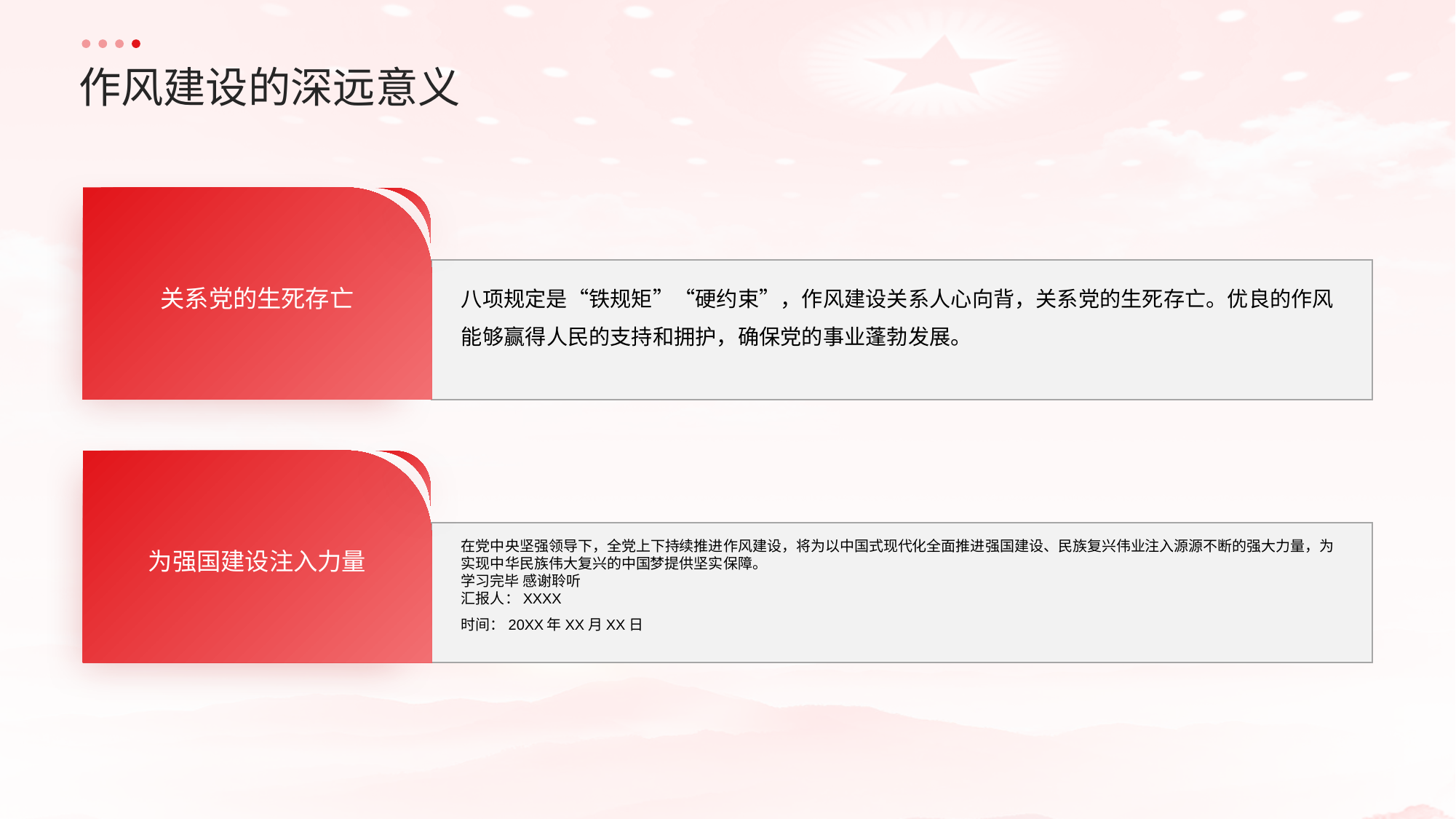

作风建设的深远意义

关系党的生死存亡

八项规定是“铁规矩”“硬约束”，作风建设关系人心向背，关系党的生死存亡。优良的作风能够赢得人民的支持和拥护，确保党的事业蓬勃发展。

为强国建设注入力量

在党中央坚强领导下，全党上下持续推进作风建设，将为以中国式现代化全面推进强国建设、民族复兴伟业注入源源不断的强大力量，为实现中华民族伟大复兴的中国梦提供坚实保障。
学习完毕 感谢聆听
汇报人：XXXX
时间：20XX年XX月XX日